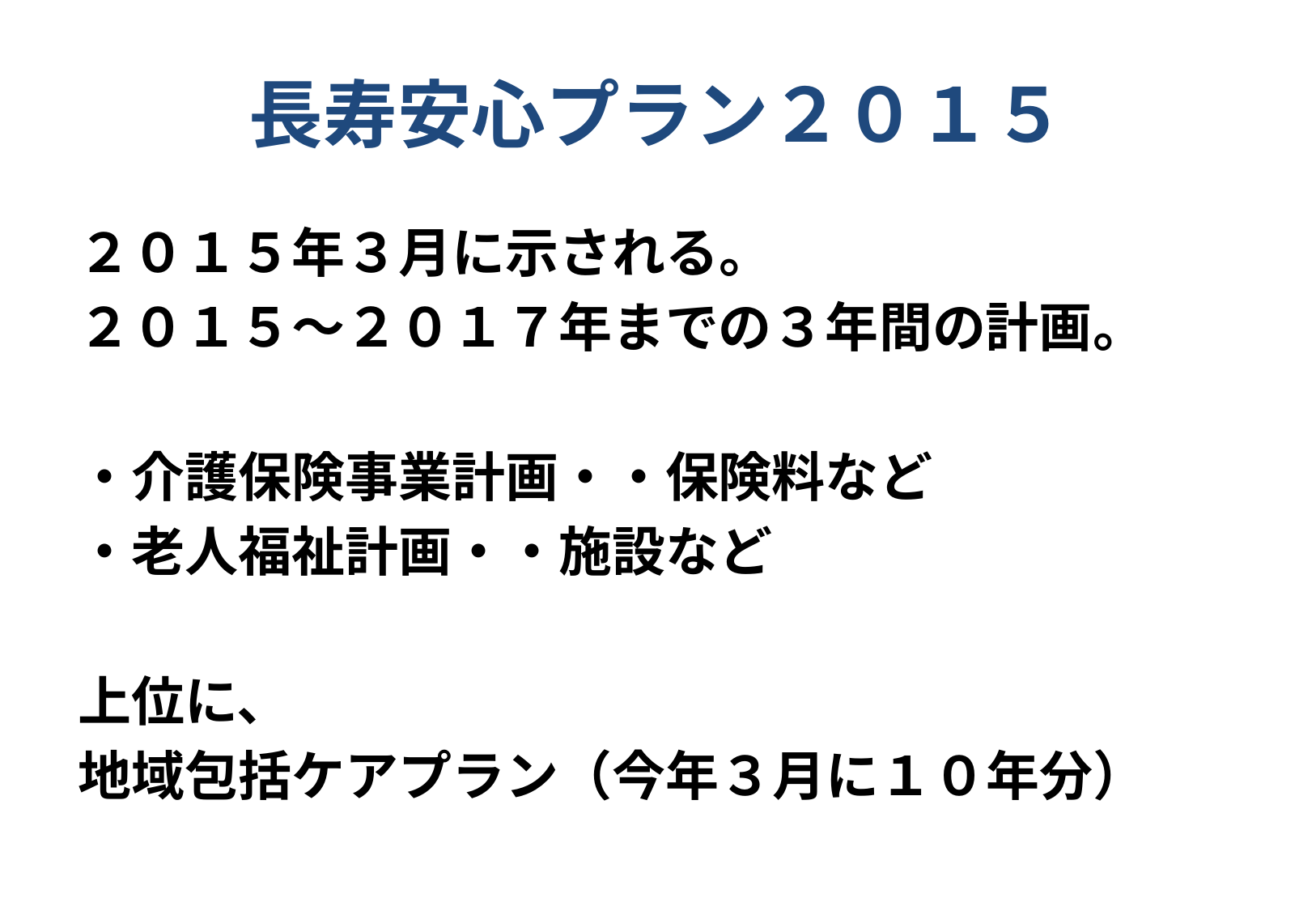

# 長寿安心プラン２０１５
２０１５年３月に示される。
２０１５～２０１７年までの３年間の計画。

・介護保険事業計画・・保険料など
・老人福祉計画・・施設など

上位に、
地域包括ケアプラン（今年３月に１０年分）